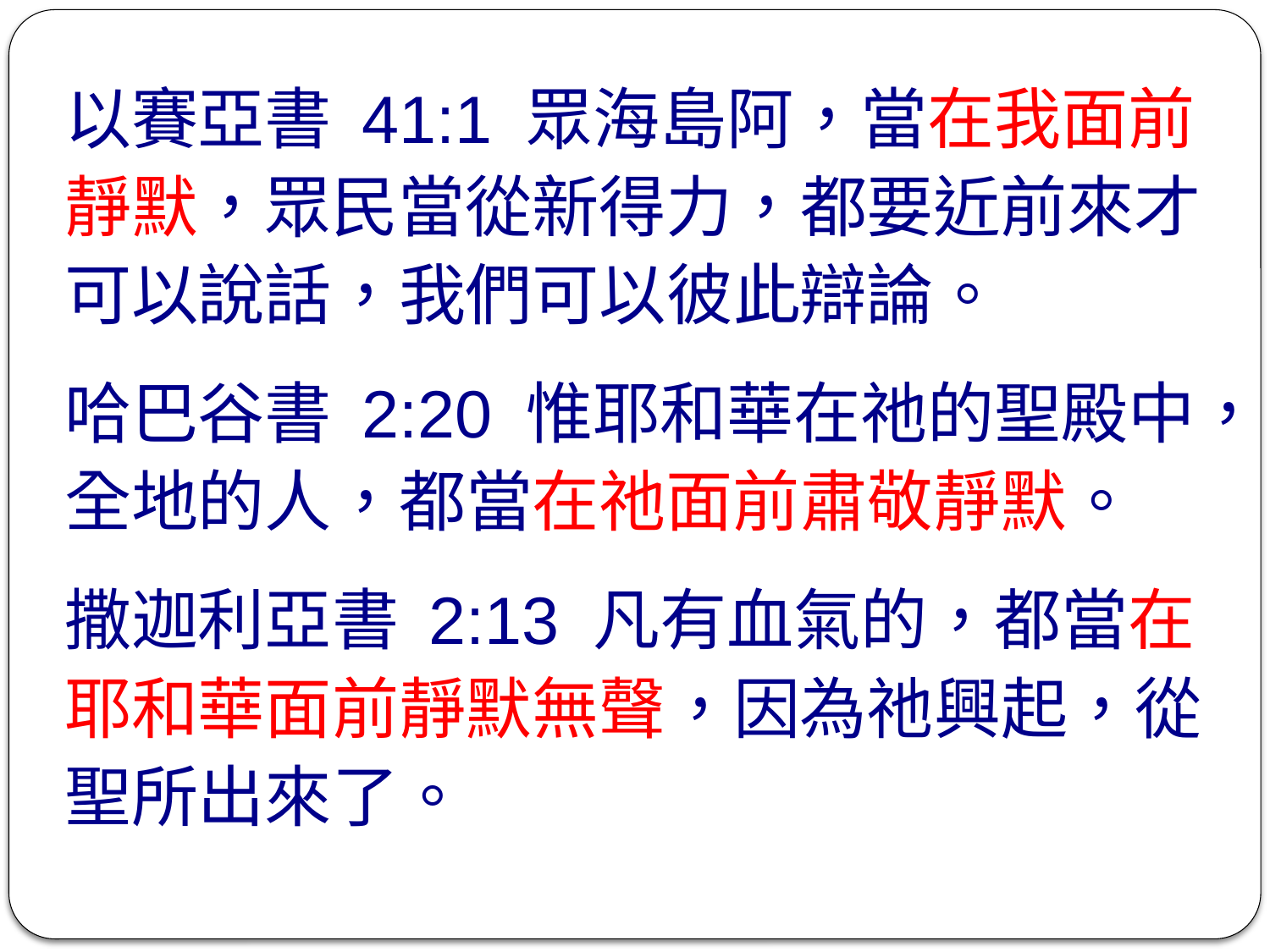

以賽亞書 41:1 眾海島阿，當在我面前靜默，眾民當從新得力，都要近前來才可以說話，我們可以彼此辯論。
哈巴谷書 2:20 惟耶和華在祂的聖殿中，全地的人，都當在祂面前肅敬靜默。
撒迦利亞書 2:13 凡有血氣的，都當在耶和華面前靜默無聲，因為祂興起，從聖所出來了。